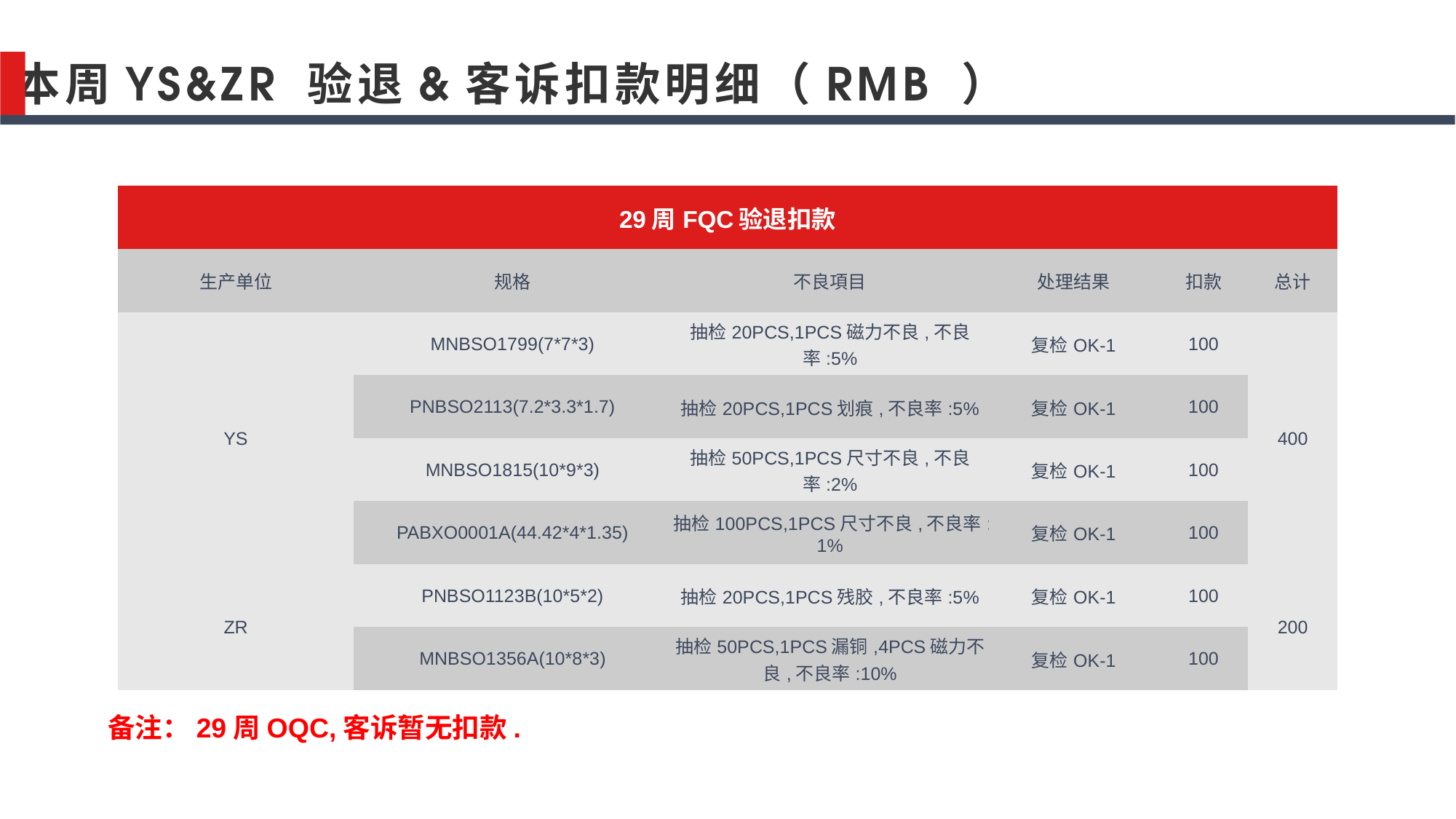

本周YS&ZR 验退&客诉扣款明细（RMB ）

| 29周FQC验退扣款 |  |  |  |  |  |
| --- | --- | --- | --- | --- | --- |
| 生产单位 | 规格 | 不良項目 | 处理结果 | 扣款 | 总计 |
| YS | MNBSO1799(7\*7\*3) | 抽检20PCS,1PCS磁力不良,不良率:5% | 复检OK-1 | 100 | 400 |
|  | PNBSO2113(7.2\*3.3\*1.7) | 抽检20PCS,1PCS划痕,不良率:5% | 复检OK-1 | 100 |  |
|  | MNBSO1815(10\*9\*3) | 抽检50PCS,1PCS尺寸不良,不良率:2% | 复检OK-1 | 100 |  |
|  | PABXO0001A(44.42\*4\*1.35) | 抽检100PCS,1PCS尺寸不良,不良率:1% | 复检OK-1 | 100 |  |
| ZR | PNBSO1123B(10\*5\*2) | 抽检20PCS,1PCS残胶,不良率:5% | 复检OK-1 | 100 | 200 |
|  | MNBSO1356A(10\*8\*3) | 抽检50PCS,1PCS漏铜,4PCS磁力不良,不良率:10% | 复检OK-1 | 100 |  |
备注：29周OQC,客诉暂无扣款.